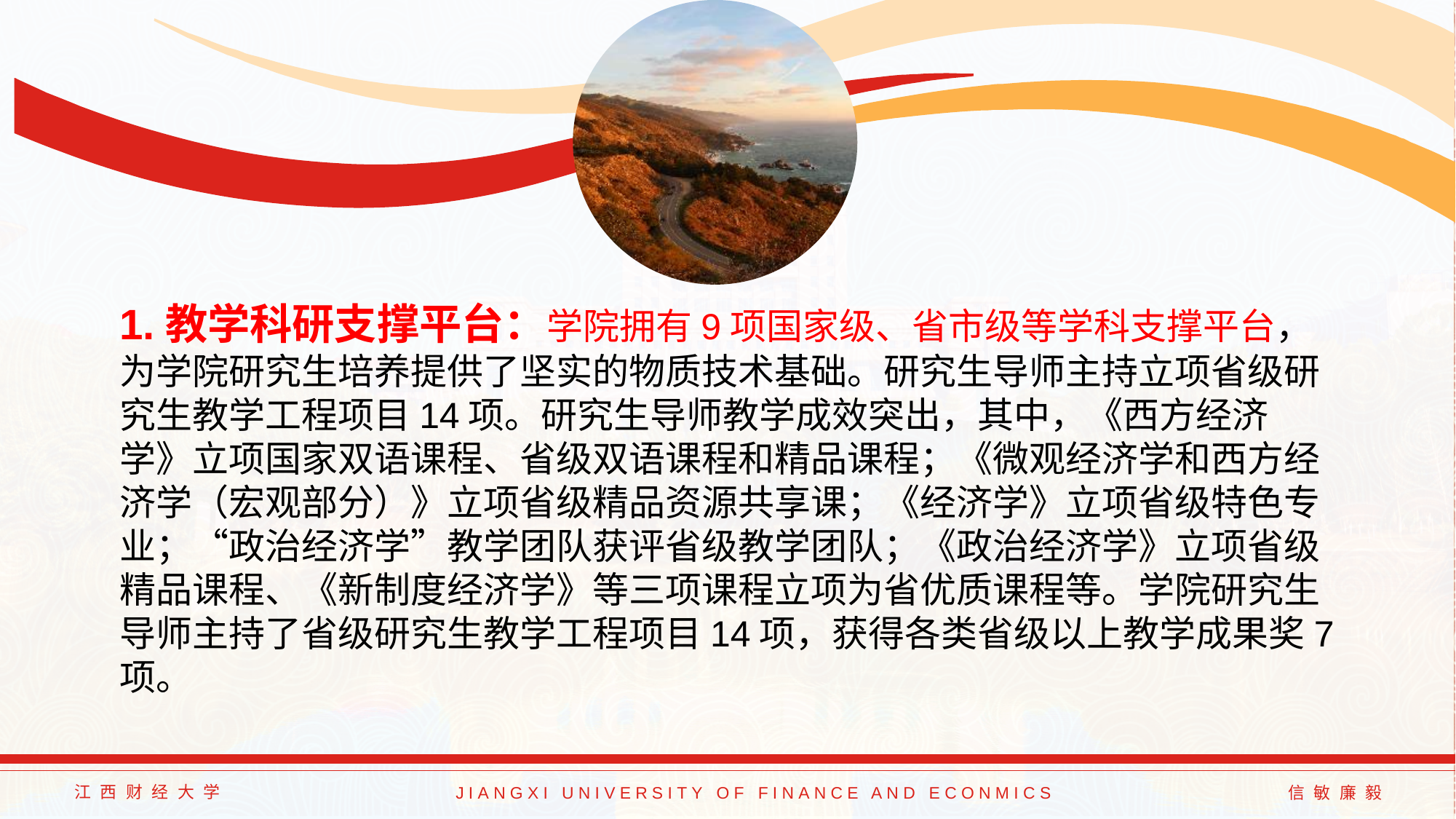

1.教学科研支撑平台：学院拥有9项国家级、省市级等学科支撑平台，为学院研究生培养提供了坚实的物质技术基础。研究生导师主持立项省级研究生教学工程项目14项。研究生导师教学成效突出，其中，《西方经济学》立项国家双语课程、省级双语课程和精品课程；《微观经济学和西方经济学（宏观部分）》立项省级精品资源共享课；《经济学》立项省级特色专业；“政治经济学”教学团队获评省级教学团队；《政治经济学》立项省级精品课程、《新制度经济学》等三项课程立项为省优质课程等。学院研究生导师主持了省级研究生教学工程项目14项，获得各类省级以上教学成果奖7项。